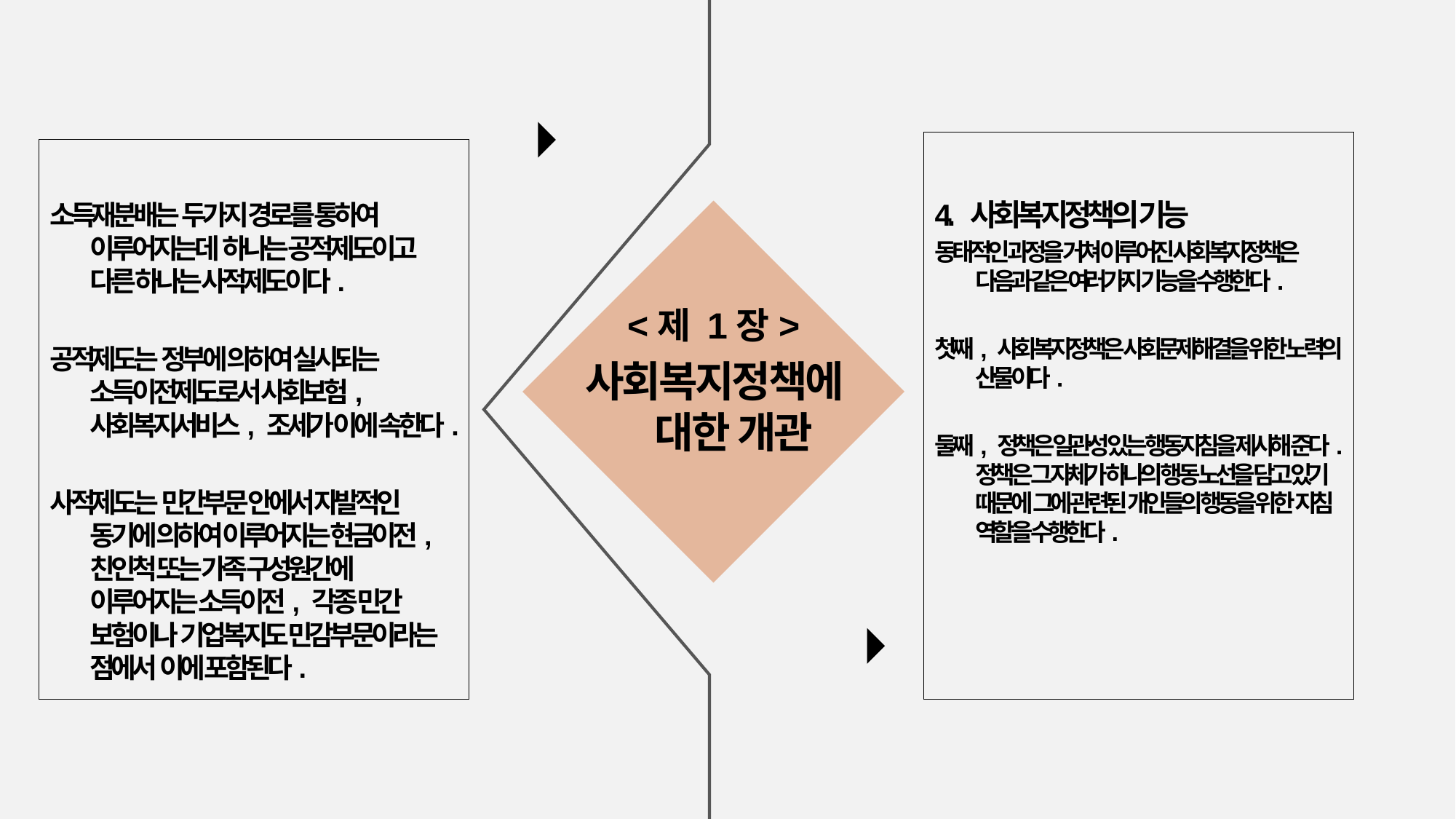

4.  사회복지정책의 기능
동태적인 과정을 거쳐 이루어진 사회복지정책은 다음과 같은 여러가지 기능을 수행한다.

첫째,  사회복지정책은 사회문제해결을 위한 노력의 산물이다.

둘째,  정책은 일관성 있는 행동지침을 제시해 준다.  정책은 그 자체가 하나의 행동 노선을 담고 있기 때문에  그에 관련된  개인들의 행동을 위한  지침 역할을 수행한다.

소득재분배는  두가지 경로를 통하여 이루어지는데  하나는 공적제도이고  다른 하나는 사적제도이다.

공적제도는  정부에 의하여 실시되는 소득이전제도로서 사회보험,  사회복지서비스,  조세가 이에 속한다.

사적제도는  민간부문 안에서 자발적인 동기에 의하여 이루어지는 현금이전,  친인척 또는 가족 구성원간에  이루어지는 소득이전,  각종 민간 보험이나  기업복지도 민감부문이라는 점에서  이에 포함된다.

<제 1장>
사회복지정책에 대한 개관
START